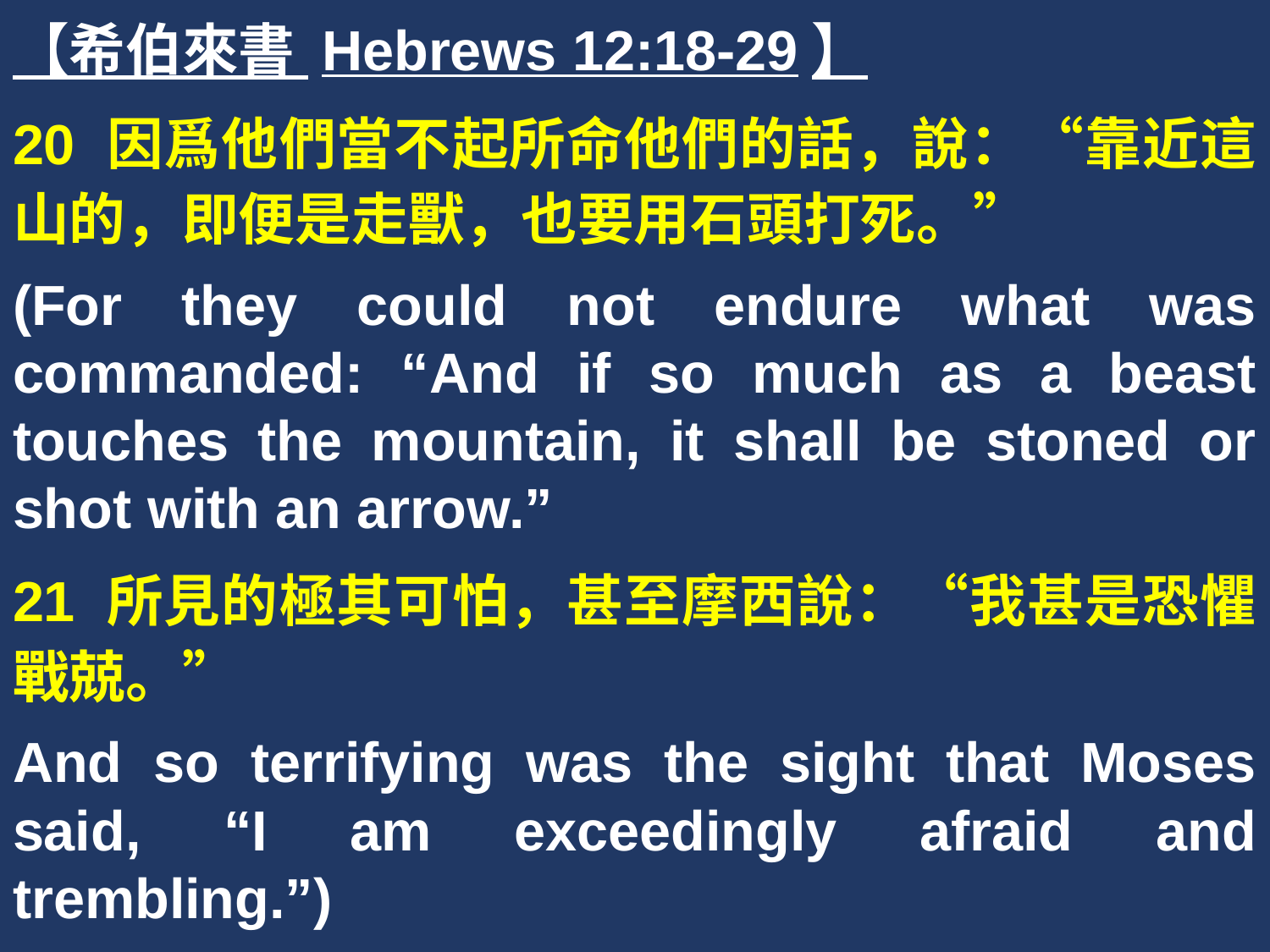

【希伯來書 Hebrews 12:18-29】
20 因爲他們當不起所命他們的話，說：“靠近這山的，即便是走獸，也要用石頭打死。”
(For they could not endure what was commanded: “And if so much as a beast touches the mountain, it shall be stoned or shot with an arrow.”
21 所見的極其可怕，甚至摩西說：“我甚是恐懼戰兢。”
And so terrifying was the sight that Moses said, “I am exceedingly afraid and trembling.”)